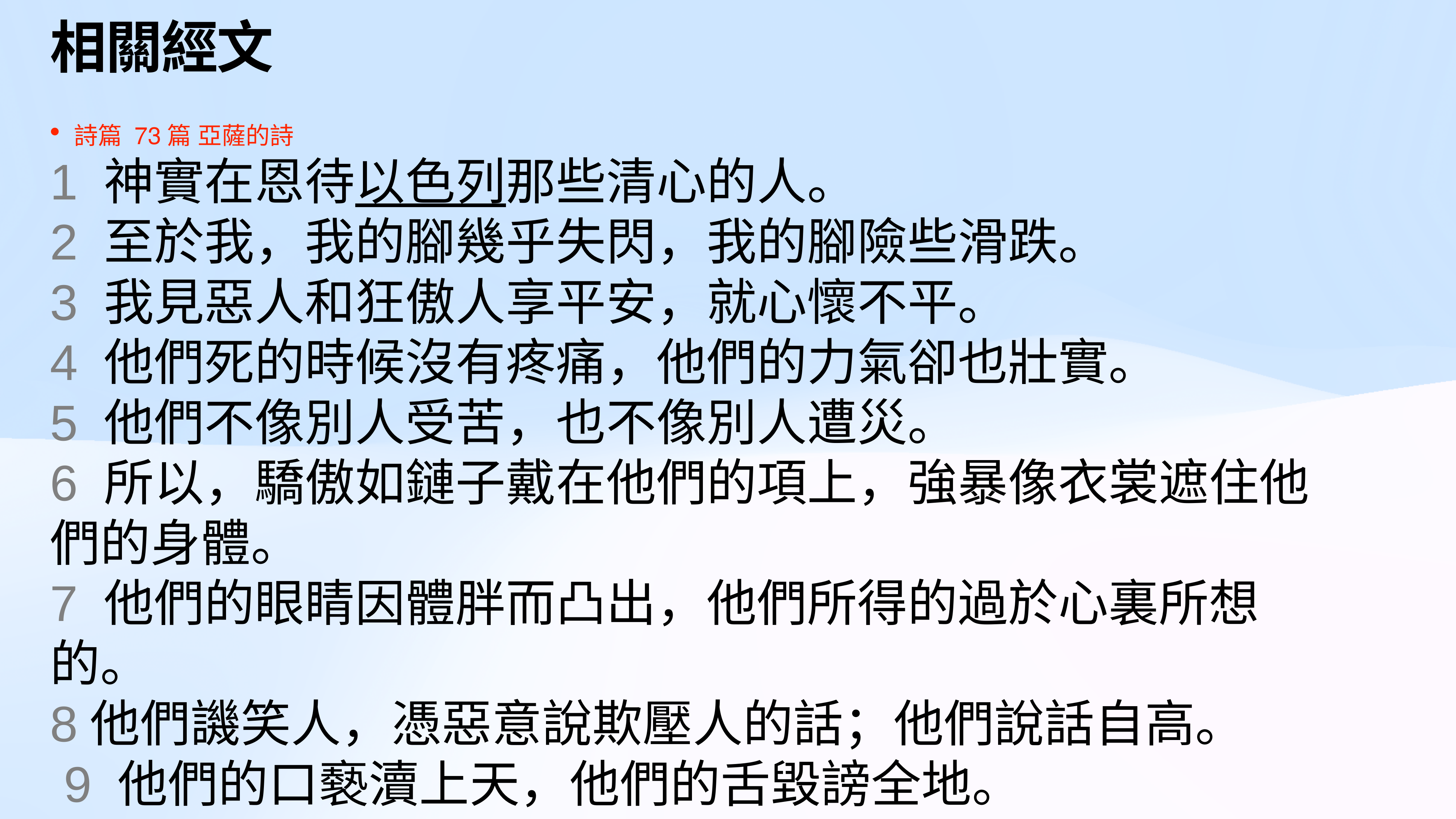

# 相關經文
詩篇 73篇 亞薩的詩
1 神實在恩待以色列那些清心的人。
2 至於我，我的腳幾乎失閃，我的腳險些滑跌。
3 我見惡人和狂傲人享平安，就心懷不平。
4 他們死的時候沒有疼痛，他們的力氣卻也壯實。
5 他們不像別人受苦，也不像別人遭災。
6 所以，驕傲如鏈子戴在他們的項上，強暴像衣裳遮住他們的身體。
7 他們的眼睛因體胖而凸出，他們所得的過於心裏所想的。
8他們譏笑人，憑惡意說欺壓人的話；他們說話自高。
 9 他們的口褻瀆上天，他們的舌毀謗全地。
10 所以神的民歸到這裏，喝盡了滿杯的苦水。